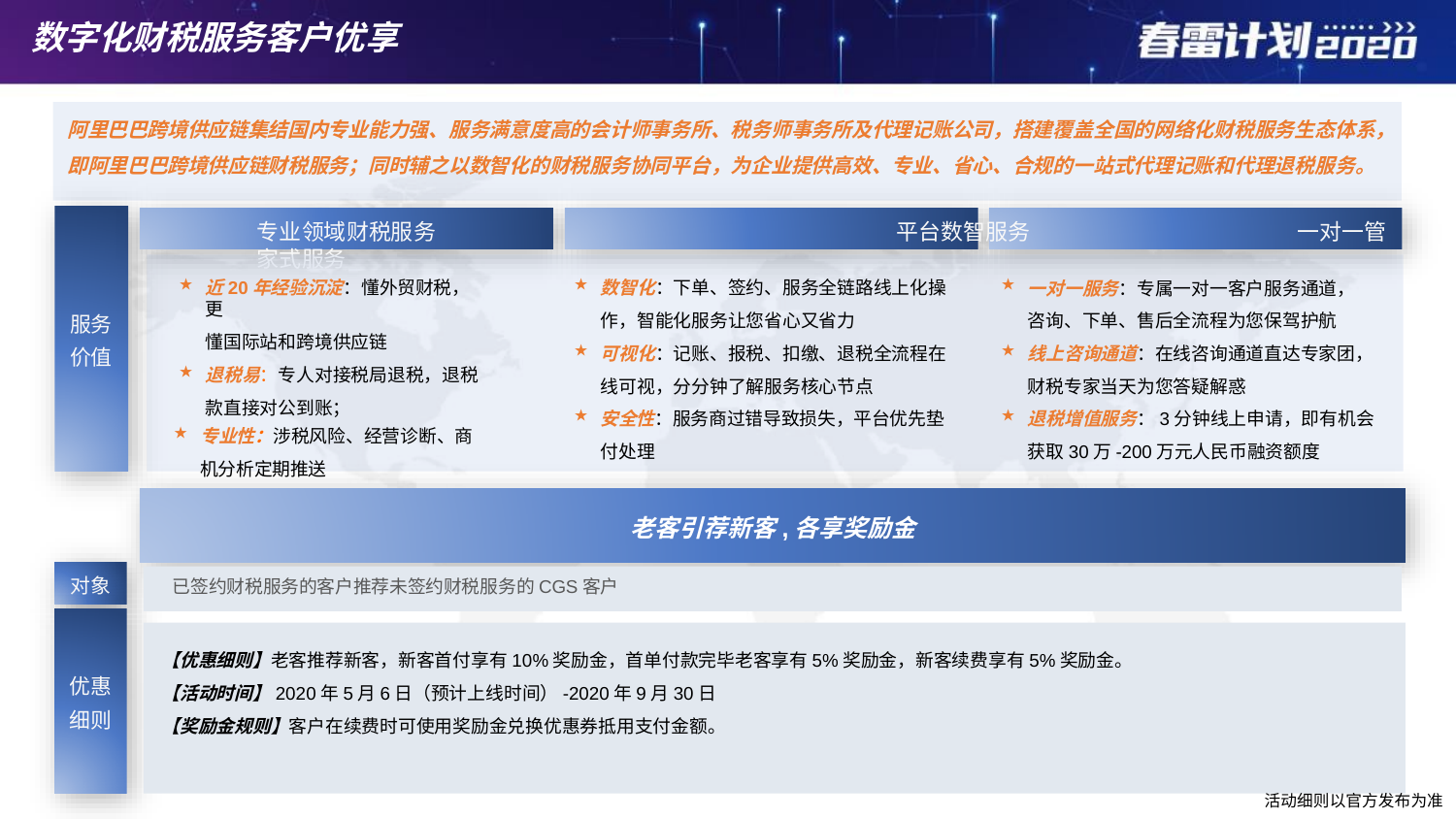

# 数字化财税服务客户优享

阿里巴巴跨境供应链集结国内专业能力强、服务满意度高的会计师事务所、税务师事务所及代理记账公司，搭建覆盖全国的网络化财税服务生态体系， 即阿里巴巴跨境供应链财税服务；同时辅之以数智化的财税服务协同平台，为企业提供高效、专业、省心、合规的一站式代理记账和代理退税服务。

专业领域财税服务	平台数智服务	一对一管家式服务

近20年经验沉淀：懂外贸财税，更
懂国际站和跨境供应链
退税易：专人对接税局退税，退税 款直接对公到账；
专业性：涉税风险、经营诊断、商
机分析定期推送
数智化：下单、签约、服务全链路线上化操 作，智能化服务让您省心又省力
可视化：记账、报税、扣缴、退税全流程在 线可视，分分钟了解服务核心节点
安全性：服务商过错导致损失，平台优先垫
付处理
一对一服务：专属一对一客户服务通道，  咨询、下单、售后全流程为您保驾护航
线上咨询通道：在线咨询通道直达专家团，  财税专家当天为您答疑解惑
退税增值服务：3分钟线上申请，即有机会 获取30万-200万元人民币融资额度

服务 价值

老客引荐新客,各享奖励金

对象
已签约财税服务的客户推荐未签约财税服务的CGS客户

【优惠细则】老客推荐新客，新客首付享有10%奖励金，首单付款完毕老客享有5%奖励金，新客续费享有5%奖励金。
【活动时间】2020年5月6日（预计上线时间）-2020年9月30日
【奖励金规则】客户在续费时可使用奖励金兑换优惠券抵用支付金额。
优惠 细则
活动细则以官方发布为准